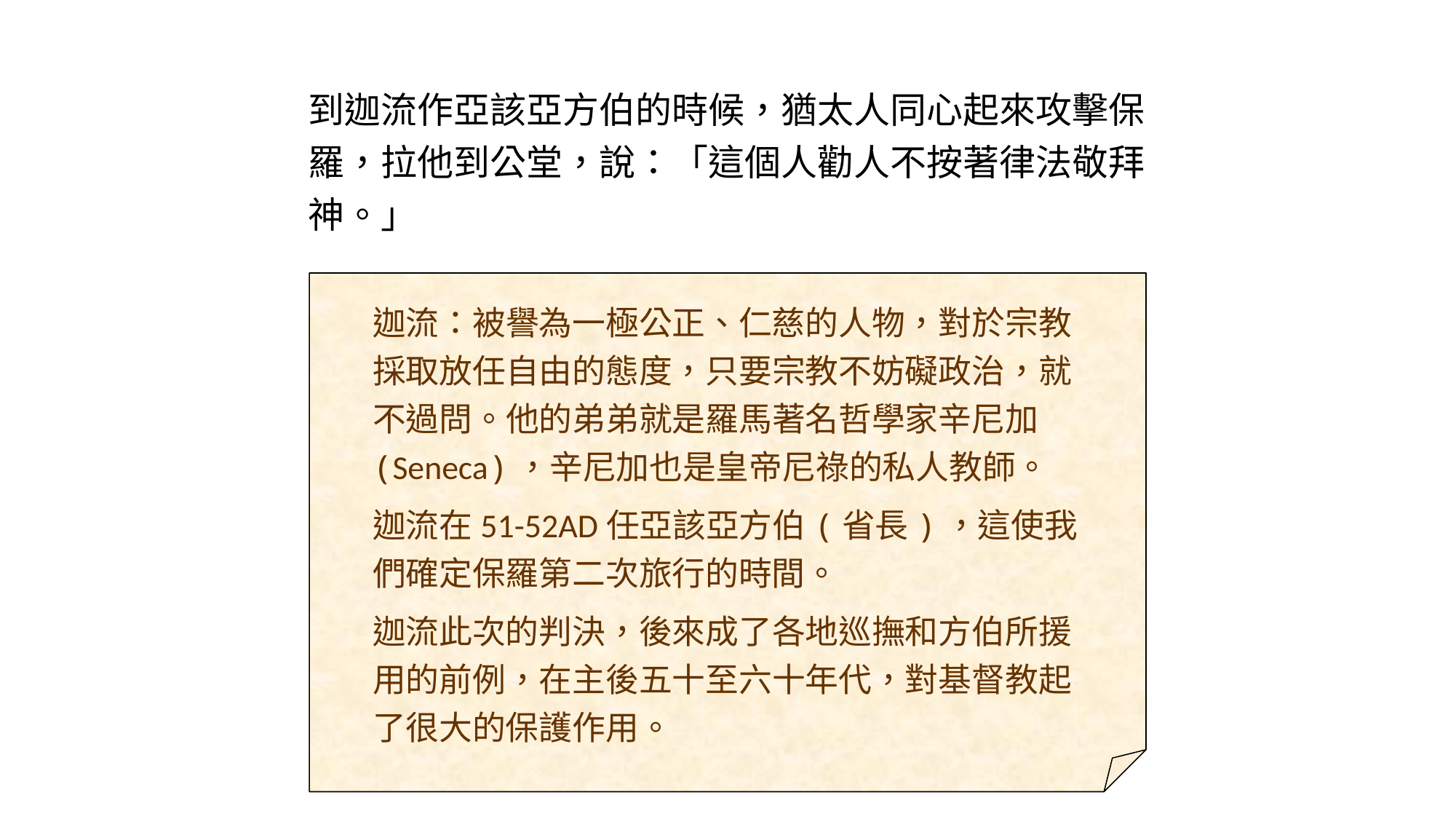

到迦流作亞該亞方伯的時候，猶太人同心起來攻擊保羅，拉他到公堂，說：「這個人勸人不按著律法敬拜神。」

迦流：被譽為一極公正、仁慈的人物，對於宗教採取放任自由的態度，只要宗教不妨礙政治，就不過問。他的弟弟就是羅馬著名哲學家辛尼加(Seneca)，辛尼加也是皇帝尼祿的私人教師。
迦流在51-52AD任亞該亞方伯(省長)，這使我們確定保羅第二次旅行的時間。
迦流此次的判決，後來成了各地巡撫和方伯所援用的前例，在主後五十至六十年代，對基督教起了很大的保護作用。